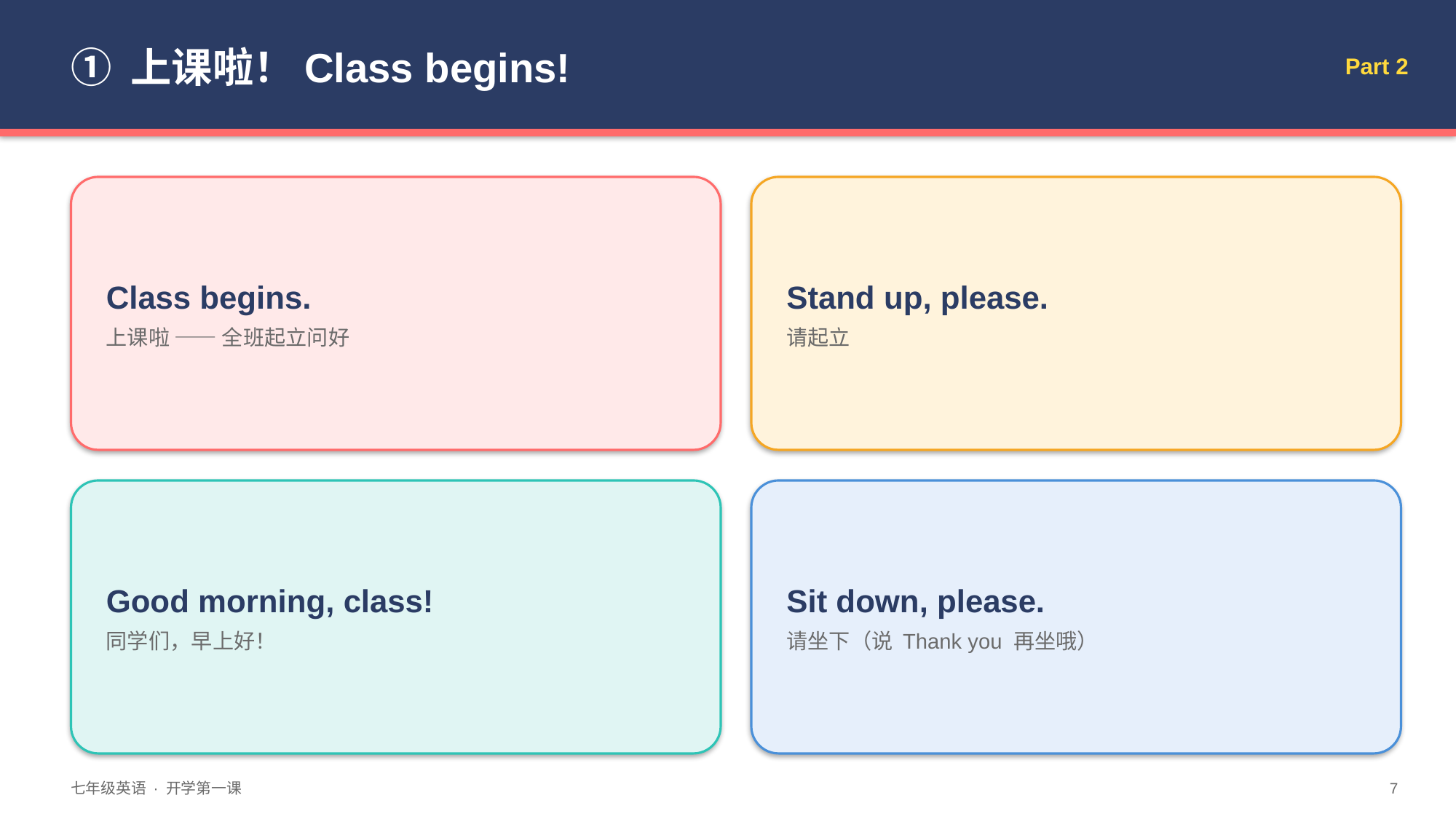

① 上课啦！Class begins!
Part 2

Class begins.
上课啦 —— 全班起立问好
Stand up, please.
请起立
Good morning, class!
同学们，早上好！
Sit down, please.
请坐下（说 Thank you 再坐哦）
七年级英语 · 开学第一课
7